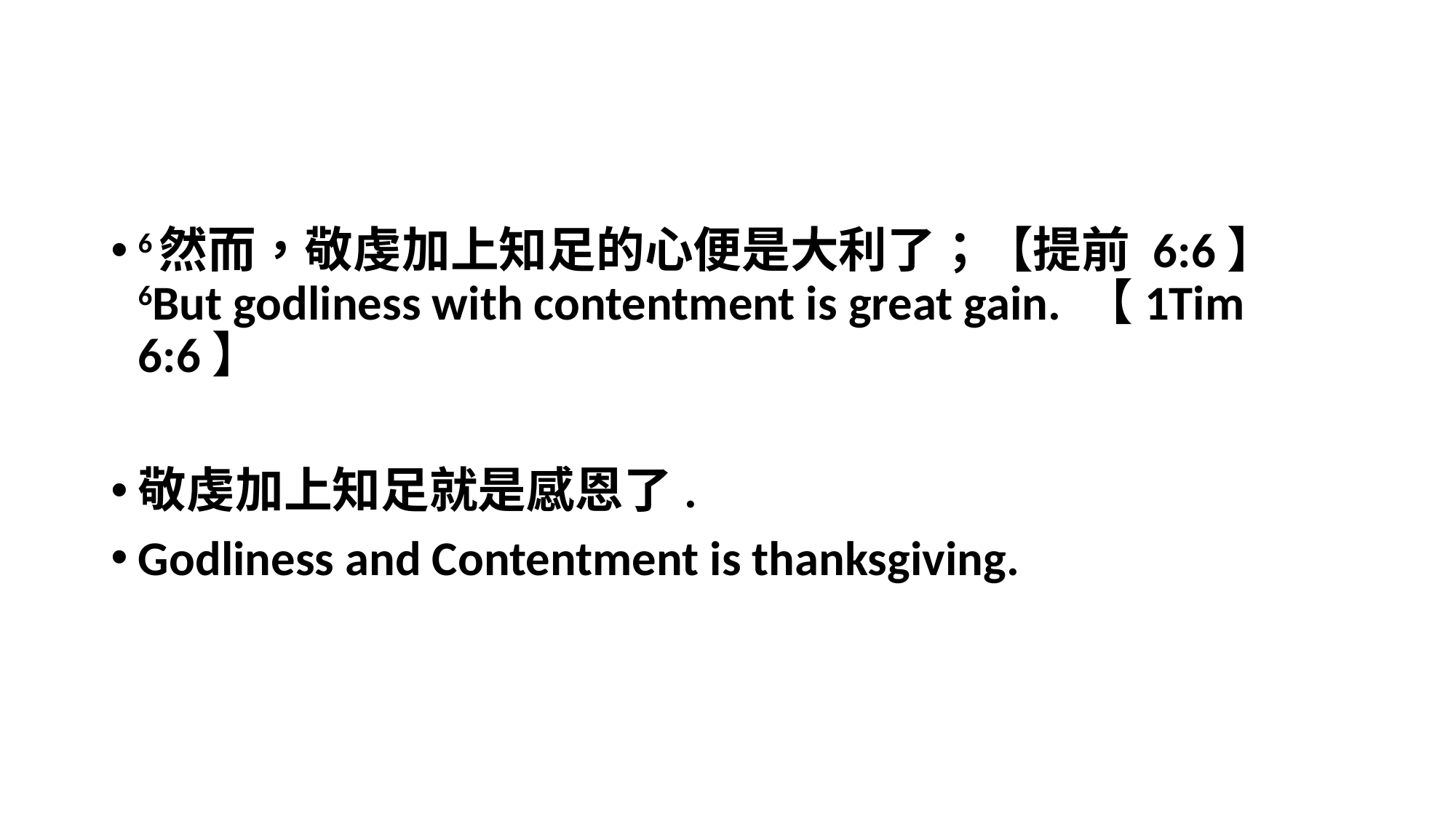

#
6然而，敬虔加上知足的心便是大利了；【提前 6:6】
6But godliness with contentment is great gain. 【1Tim 6:6】

敬虔加上知足就是感恩了.
Godliness and Contentment is thanksgiving.